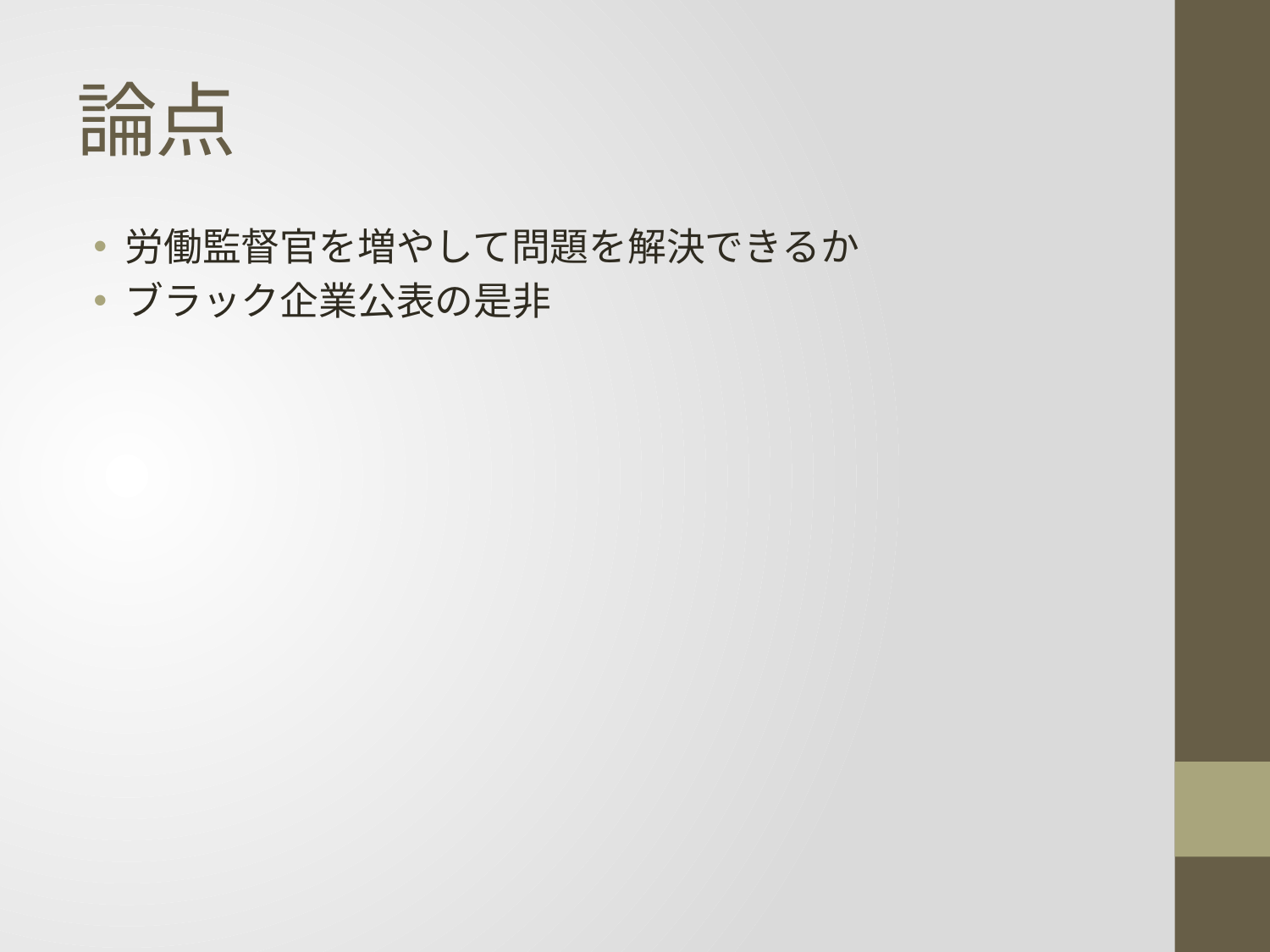

# 論点
労働監督官を増やして問題を解決できるか
ブラック企業公表の是非